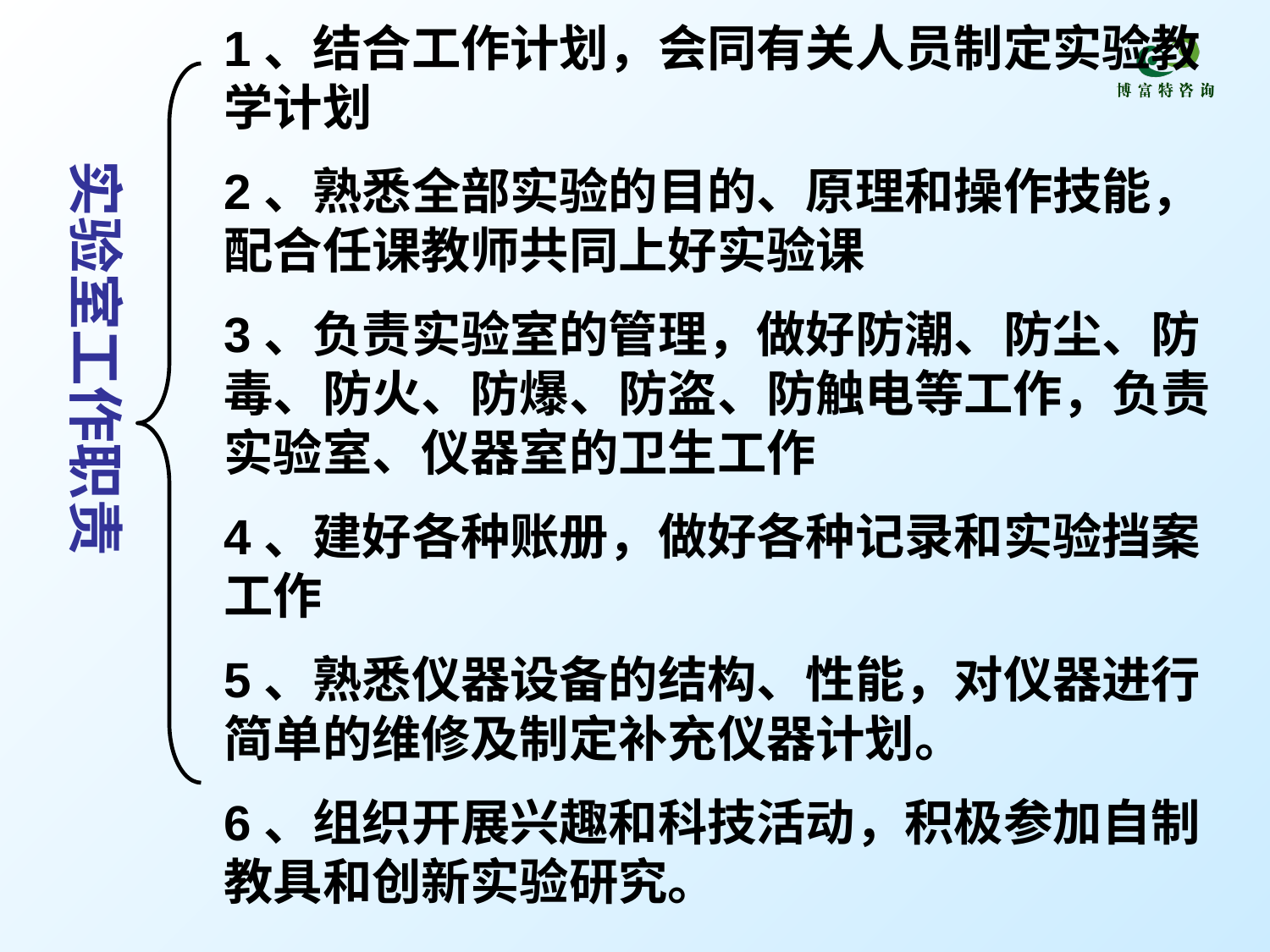

1、结合工作计划，会同有关人员制定实验教学计划
2、熟悉全部实验的目的、原理和操作技能，配合任课教师共同上好实验课
3、负责实验室的管理，做好防潮、防尘、防毒、防火、防爆、防盗、防触电等工作，负责实验室、仪器室的卫生工作
4、建好各种账册，做好各种记录和实验挡案工作
5、熟悉仪器设备的结构、性能，对仪器进行简单的维修及制定补充仪器计划。
6、组织开展兴趣和科技活动，积极参加自制教具和创新实验研究。

实验室工作职责